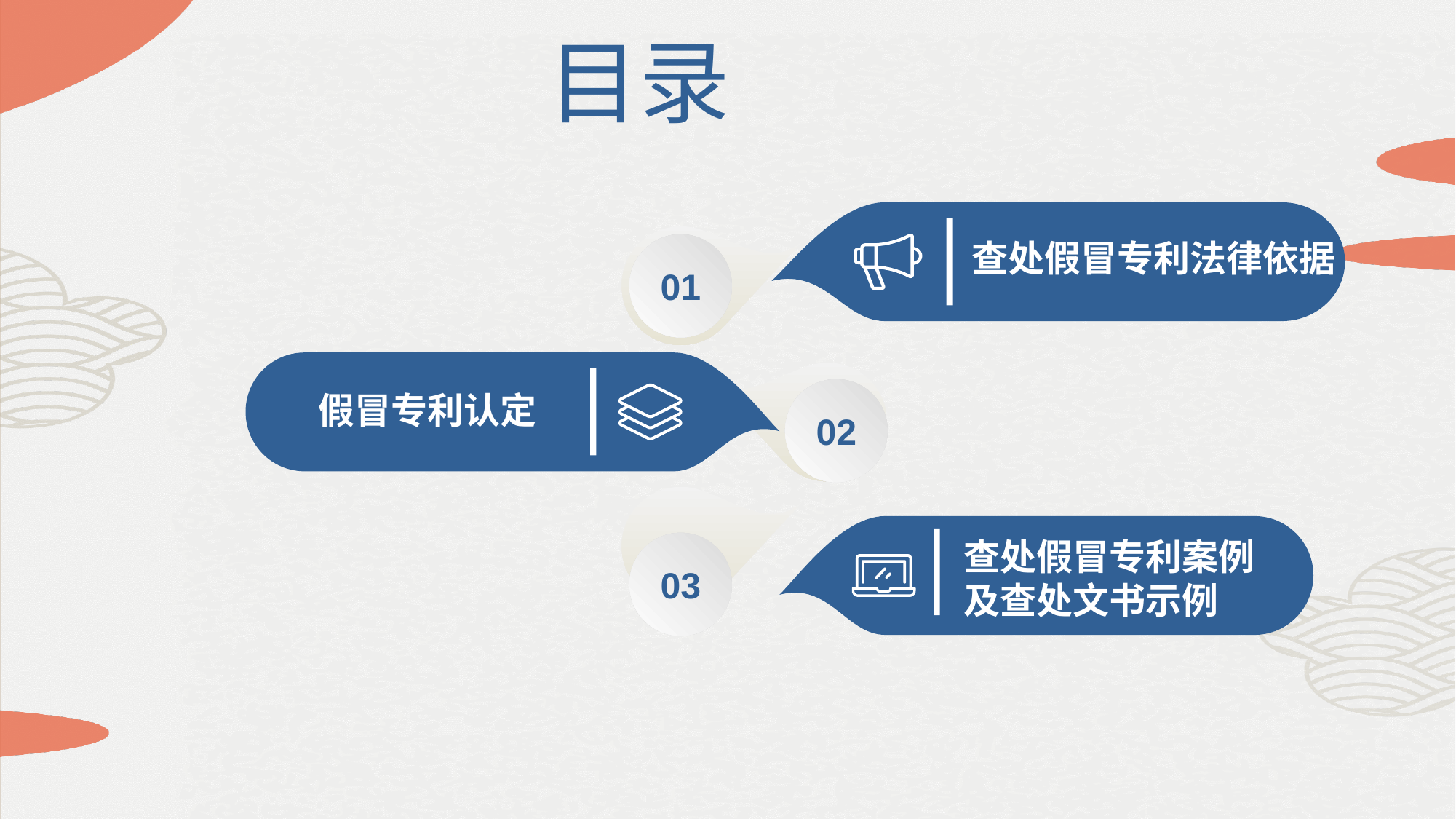

目录

查处假冒专利法律依据

01

假冒专利认定

02

03

查处假冒专利案例及查处文书示例